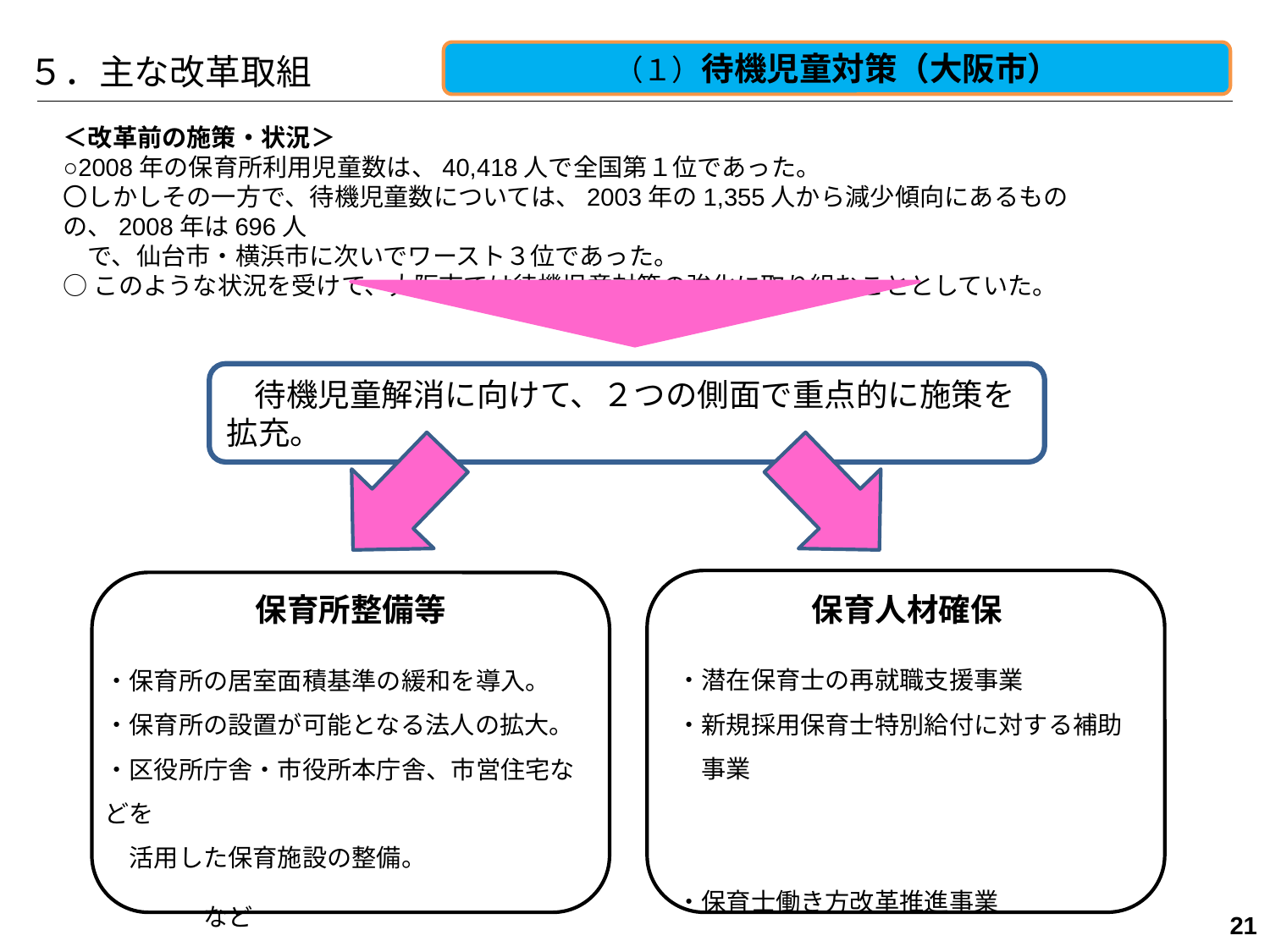

（１）待機児童対策（大阪市）
５．主な改革取組
＜改革前の施策・状況＞
○2008年の保育所利用児童数は、40,418人で全国第１位であった。
〇しかしその一方で、待機児童数については、2003年の1,355人から減少傾向にあるものの、2008年は696人
　で、仙台市・横浜市に次いでワースト３位であった。
○このような状況を受けて、大阪市では待機児童対策の強化に取り組むこととしていた。

　待機児童解消に向けて、２つの側面で重点的に施策を拡充。

保育人材確保

・潜在保育士の再就職支援事業
・新規採用保育士特別給付に対する補助
　事業
・保育士働き方改革推進事業
　　　　　　　　　　　　　　　　　　　　　など

保育所整備等

・保育所の居室面積基準の緩和を導入。
・保育所の設置が可能となる法人の拡大。
・区役所庁舎・市役所本庁舎、市営住宅などを
　活用した保育施設の整備。
　　　　　　　　　　　　　　　　　　　　　　　など

21